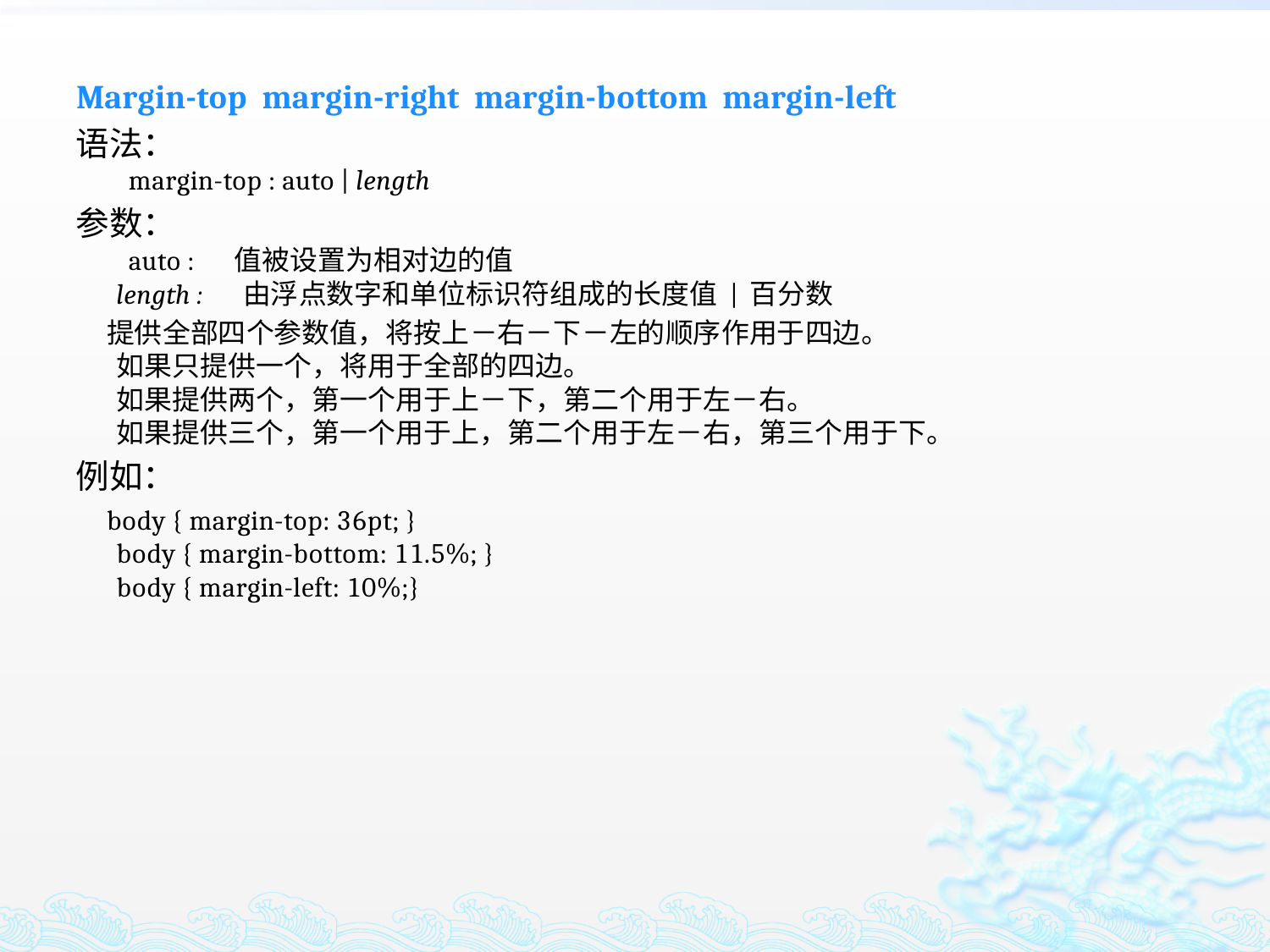

Margin-top  margin-right  margin-bottom  margin-left
语法：
 margin-top : auto | length
参数：
 auto : 　值被设置为相对边的值
length : 　由浮点数字和单位标识符组成的长度值 | 百分数
    提供全部四个参数值，将按上－右－下－左的顺序作用于四边。
如果只提供一个，将用于全部的四边。
如果提供两个，第一个用于上－下，第二个用于左－右。
如果提供三个，第一个用于上，第二个用于左－右，第三个用于下。
例如：
     body { margin-top: 36pt; }
body { margin-bottom: 11.5%; }
body { margin-left: 10%;}